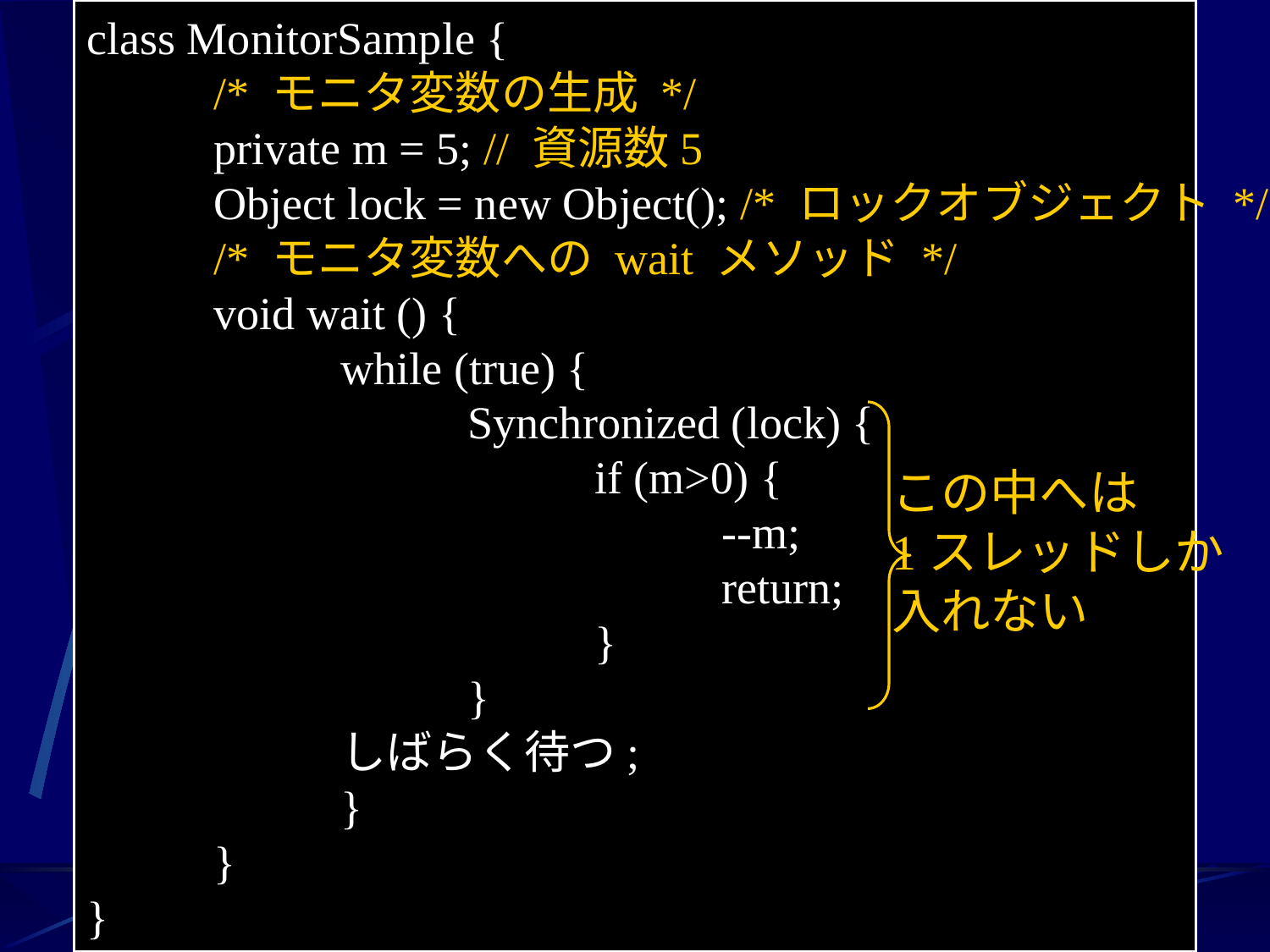

class MonitorSample {
	/* モニタ変数の生成 */
	private m = 5; // 資源数5
	Object lock = new Object(); /* ロックオブジェクト */
	/* モニタ変数への wait メソッド */
	void wait () {
		while (true) {
			Synchronized (lock) {
				if (m>0) {
					--m;
					return;
				}
			}
		しばらく待つ;
		}
	}
}

この中へは
1スレッドしか
入れない